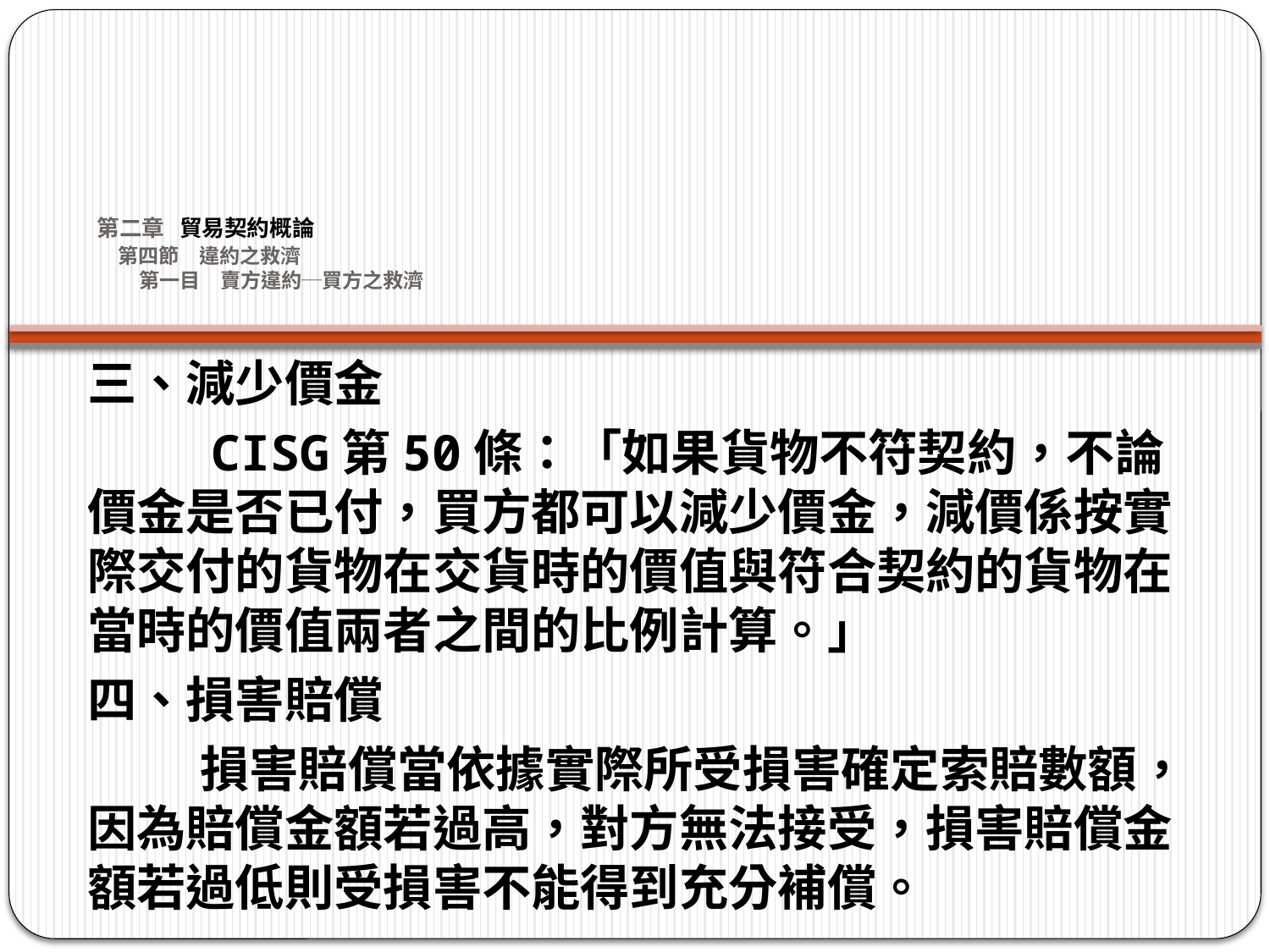

# 第二章   貿易契約概論 第四節　違約之救濟 第一目　賣方違約─買方之救濟
三、減少價金
         CISG第50條：「如果貨物不符契約，不論價金是否已付，買方都可以減少價金，減價係按實際交付的貨物在交貨時的價值與符合契約的貨物在當時的價值兩者之間的比例計算。」
四、損害賠償
         損害賠償當依據實際所受損害確定索賠數額，因為賠償金額若過高，對方無法接受，損害賠償金額若過低則受損害不能得到充分補償。